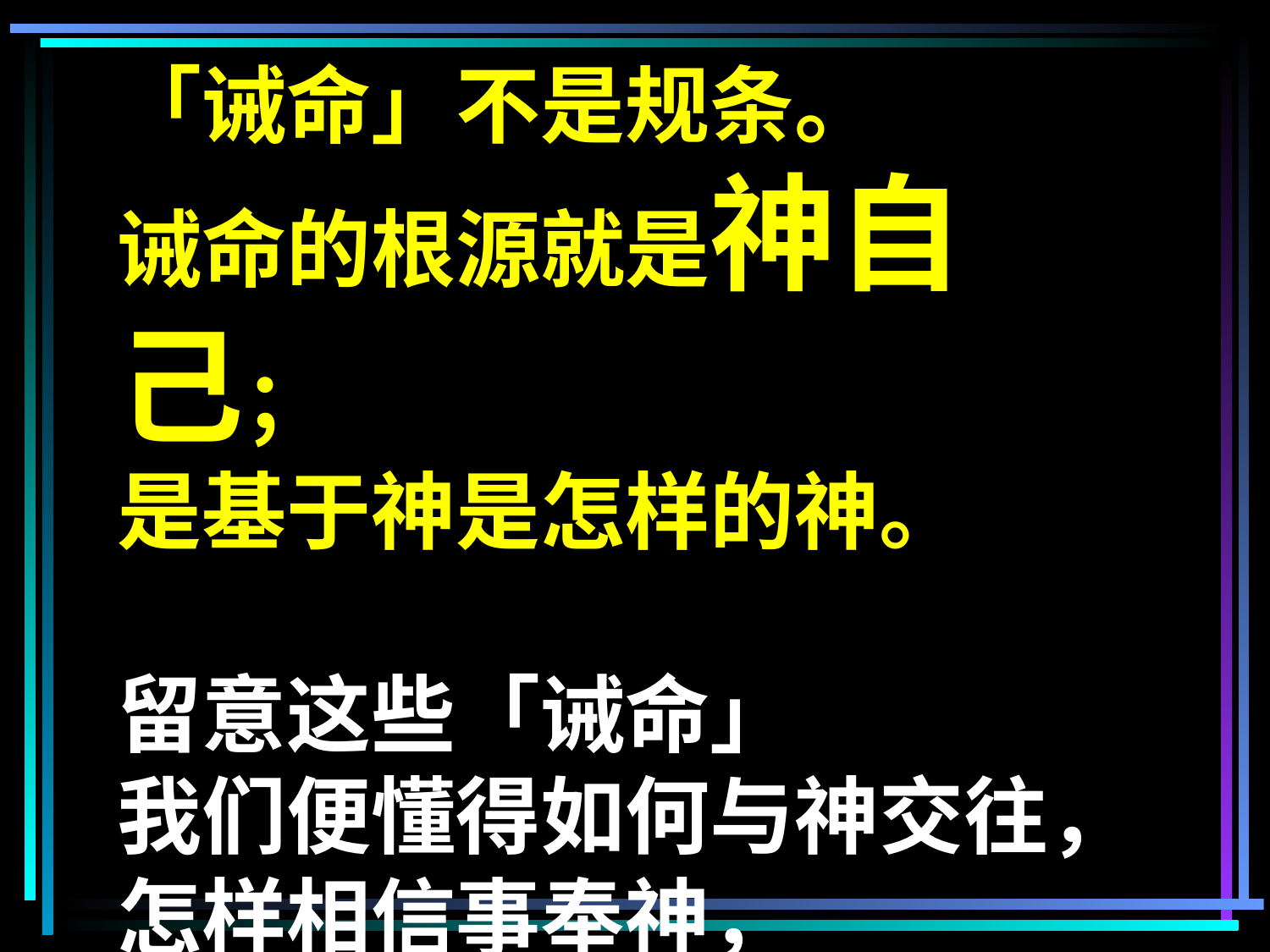

「诫命」不是规条。
诫命的根源就是神自己；
是基于神是怎样的神。

留意这些「诫命」
我们便懂得如何与神交往，怎样相信事奉神，
与神同行。
#